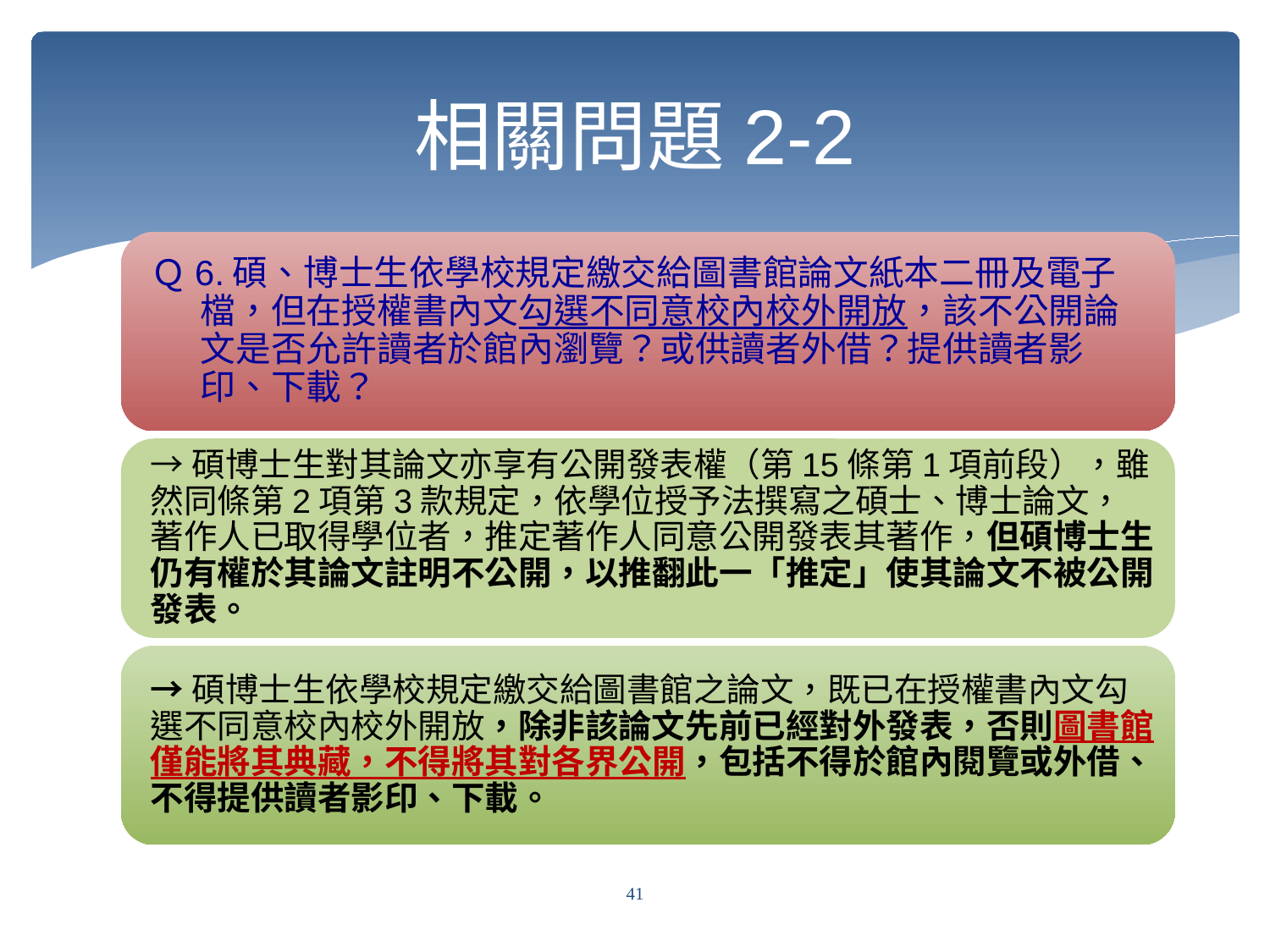

# 相關問題2-2
Ｑ6.碩、博士生依學校規定繳交給圖書館論文紙本二冊及電子檔，但在授權書內文勾選不同意校內校外開放，該不公開論文是否允許讀者於館內瀏覽？或供讀者外借？提供讀者影印、下載？
→碩博士生對其論文亦享有公開發表權（第15條第1項前段），雖然同條第2項第3款規定，依學位授予法撰寫之碩士、博士論文，著作人已取得學位者，推定著作人同意公開發表其著作，但碩博士生仍有權於其論文註明不公開，以推翻此一「推定」使其論文不被公開發表。
→碩博士生依學校規定繳交給圖書館之論文，既已在授權書內文勾選不同意校內校外開放，除非該論文先前已經對外發表，否則圖書館僅能將其典藏，不得將其對各界公開，包括不得於館內閱覽或外借、不得提供讀者影印、下載。
41